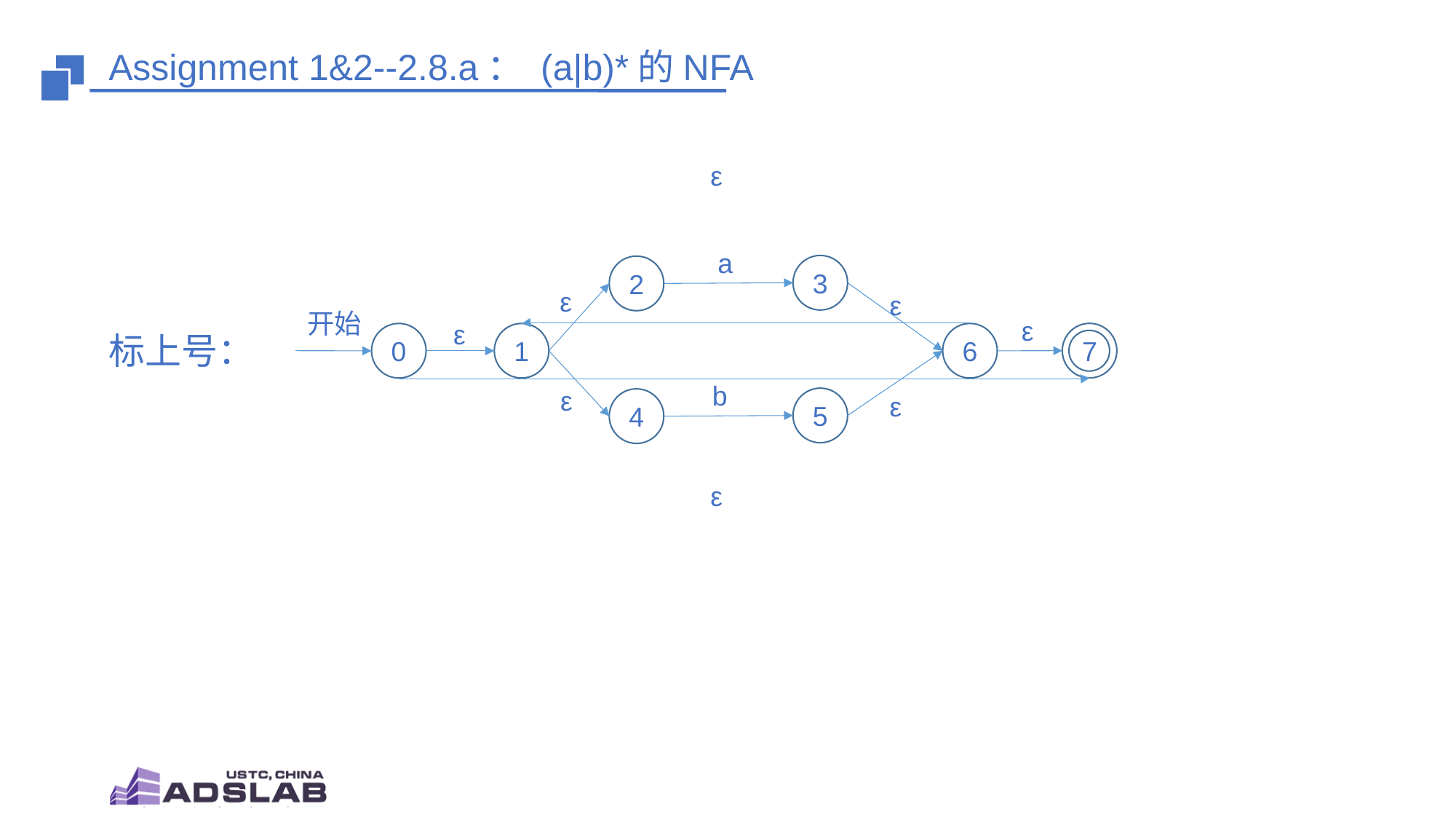

# Assignment 1&2--2.8.a： (a|b)*的NFA

ε
a
3
2
ε
ε
开始
ε
ε
标上号：
7

0
1
6
b
ε
ε
5
4
ε